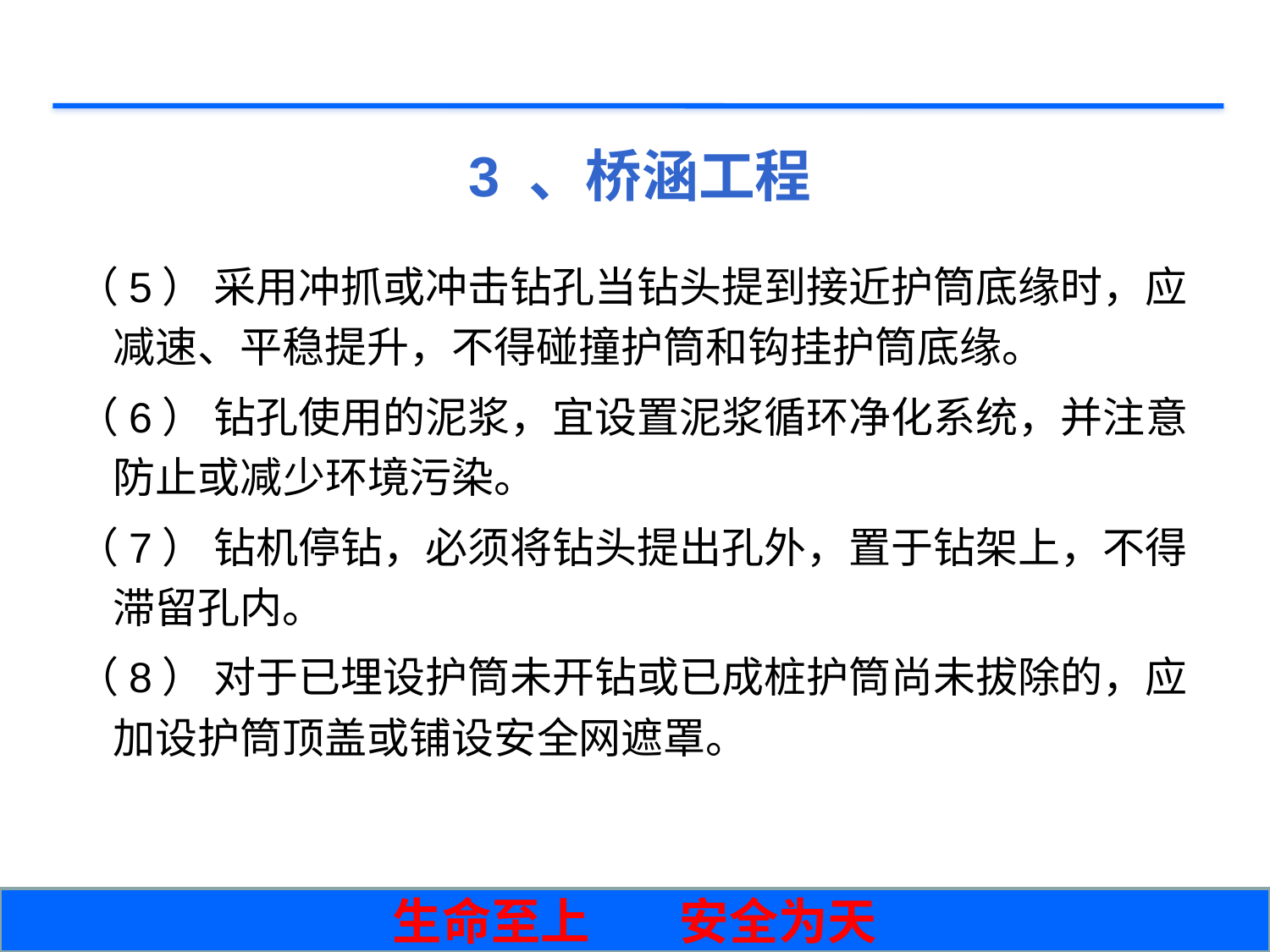

# 3 、桥涵工程
（5） 采用冲抓或冲击钻孔当钻头提到接近护筒底缘时，应减速、平稳提升，不得碰撞护筒和钩挂护筒底缘。
（6） 钻孔使用的泥浆，宜设置泥浆循环净化系统，并注意防止或减少环境污染。
（7） 钻机停钻，必须将钻头提出孔外，置于钻架上，不得滞留孔内。
（8） 对于已埋设护筒未开钻或已成桩护筒尚未拔除的，应加设护筒顶盖或铺设安全网遮罩。